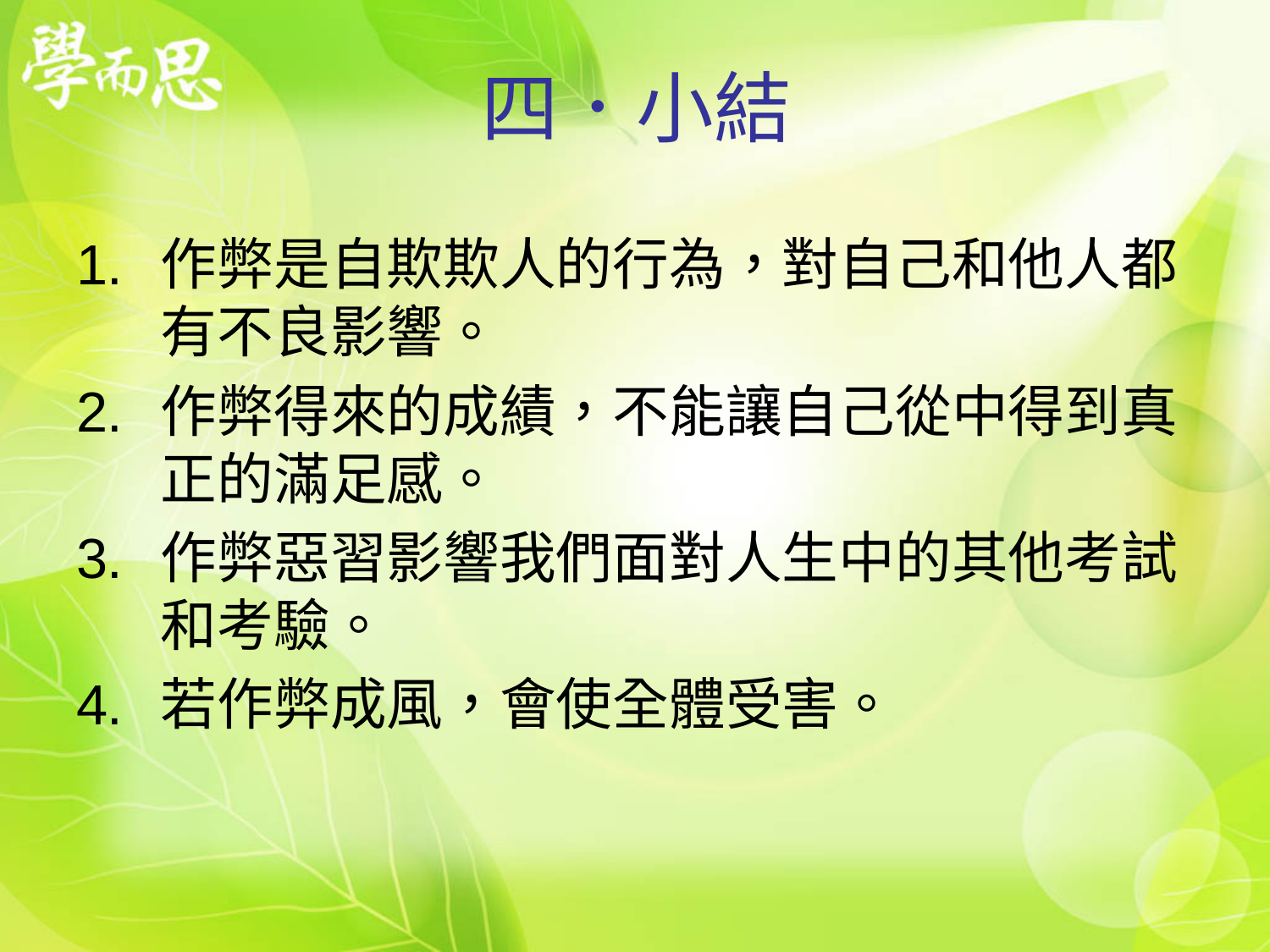

# 四．小結
作弊是自欺欺人的行為，對自己和他人都有不良影響。
作弊得來的成績，不能讓自己從中得到真正的滿足感。
作弊惡習影響我們面對人生中的其他考試和考驗。
若作弊成風，會使全體受害。